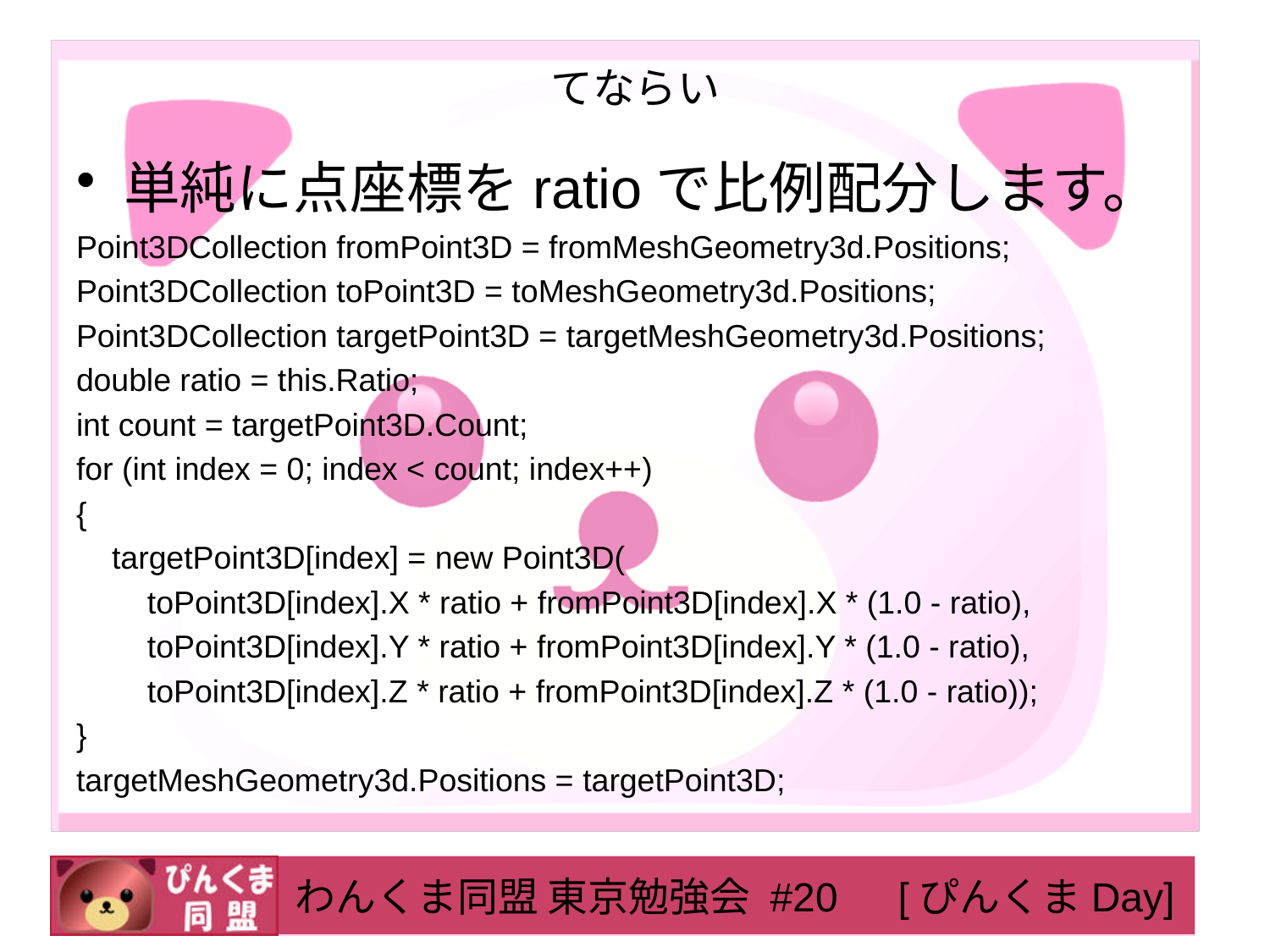

# てならい
単純に点座標をratioで比例配分します。
Point3DCollection fromPoint3D = fromMeshGeometry3d.Positions;
Point3DCollection toPoint3D = toMeshGeometry3d.Positions;
Point3DCollection targetPoint3D = targetMeshGeometry3d.Positions;
double ratio = this.Ratio;
int count = targetPoint3D.Count;
for (int index = 0; index < count; index++)
{
    targetPoint3D[index] = new Point3D(
        toPoint3D[index].X * ratio + fromPoint3D[index].X * (1.0 - ratio),
        toPoint3D[index].Y * ratio + fromPoint3D[index].Y * (1.0 - ratio),
        toPoint3D[index].Z * ratio + fromPoint3D[index].Z * (1.0 - ratio));
}
targetMeshGeometry3d.Positions = targetPoint3D;